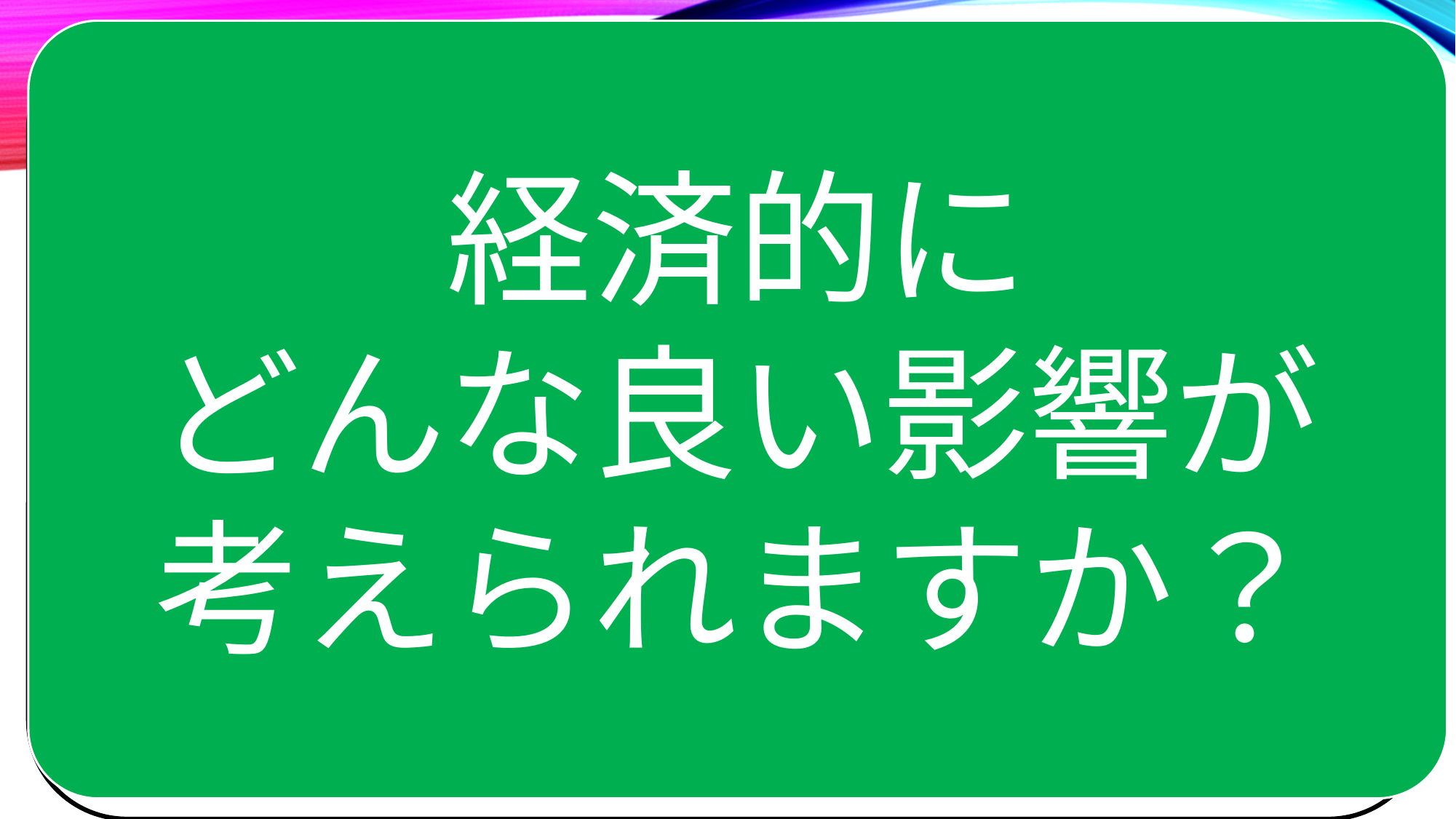

経済的に
どんな良い影響が
考えられますか？
東京五輪の
プロモーション画像